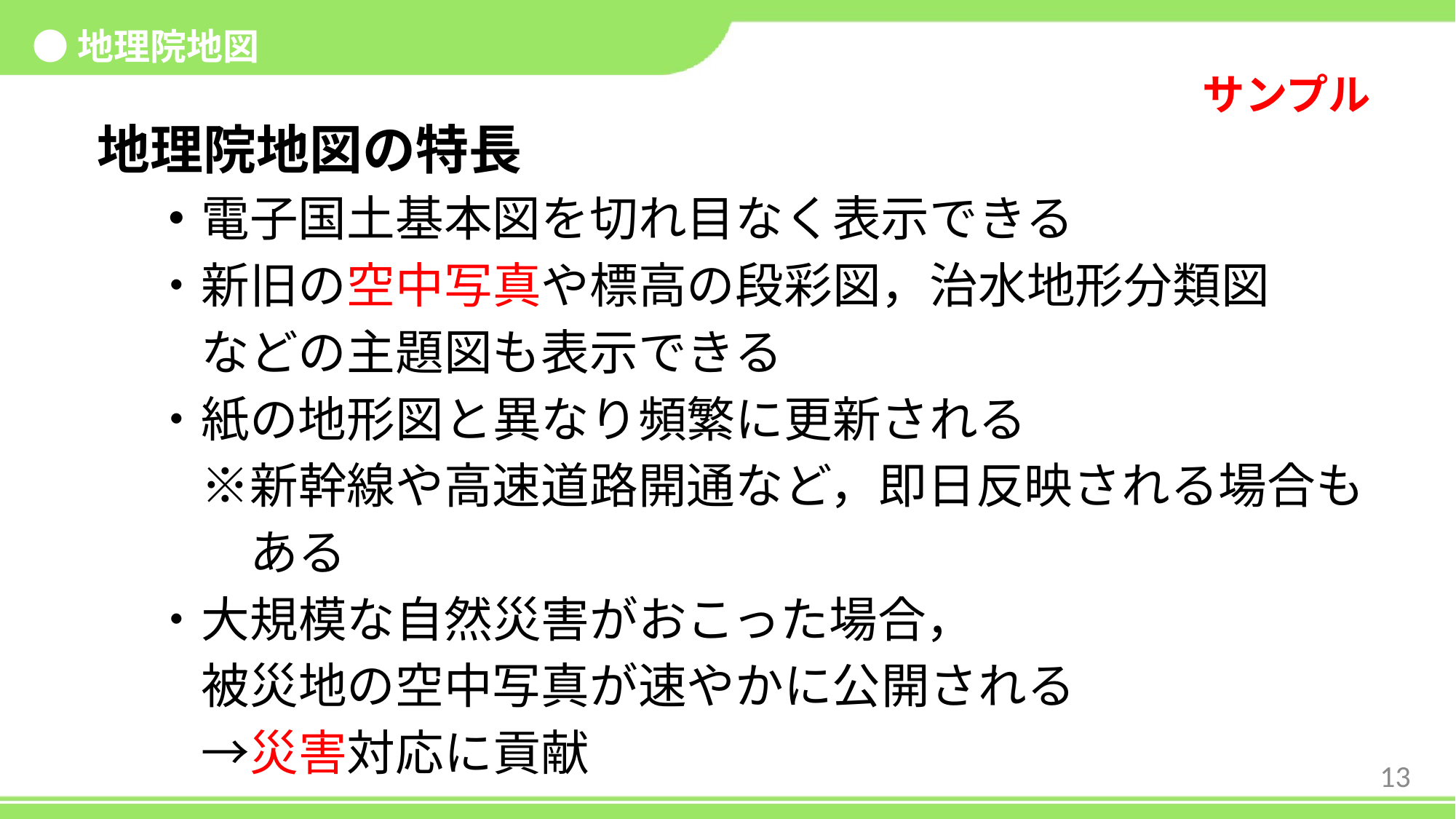

●地理院地図
地理院地図の特長
・電子国土基本図を切れ目なく表示できる
・新旧の空中写真や標高の段彩図，治水地形分類図
　などの主題図も表示できる
・紙の地形図と異なり頻繁に更新される
　※新幹線や高速道路開通など，即日反映される場合も
　　ある
・大規模な自然災害がおこった場合，
　被災地の空中写真が速やかに公開される
　→災害対応に貢献